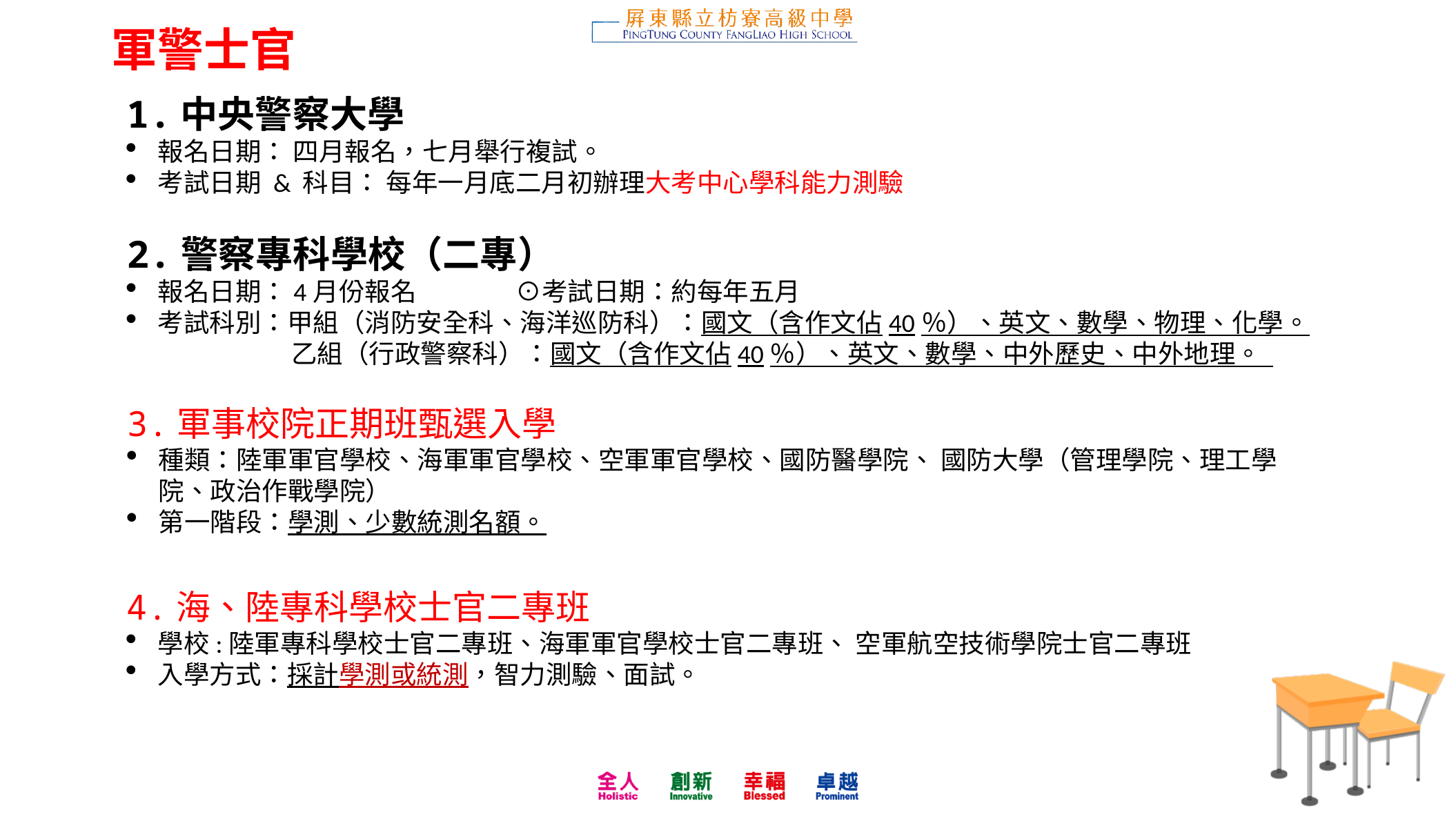

軍警士官
1.中央警察大學
報名日期： 四月報名，七月舉行複試。
考試日期 & 科目： 每年一月底二月初辦理大考中心學科能力測驗
2.警察專科學校（二專）
報名日期：4月份報名                 ⊙考試日期：約每年五月
考試科別：甲組（消防安全科、海洋巡防科）：國文（含作文佔40％）、英文、數學、物理、化學。
                           乙組（行政警察科）：國文（含作文佔40％）、英文、數學、中外歷史、中外地理。
3.軍事校院正期班甄選入學
種類：陸軍軍官學校、海軍軍官學校、空軍軍官學校、國防醫學院、 國防大學（管理學院、理工學院、政治作戰學院）
第一階段：學測、少數統測名額。
4.海、陸專科學校士官二專班
學校:陸軍專科學校士官二專班、海軍軍官學校士官二專班、 空軍航空技術學院士官二專班
入學方式：採計學測或統測，智力測驗、面試。